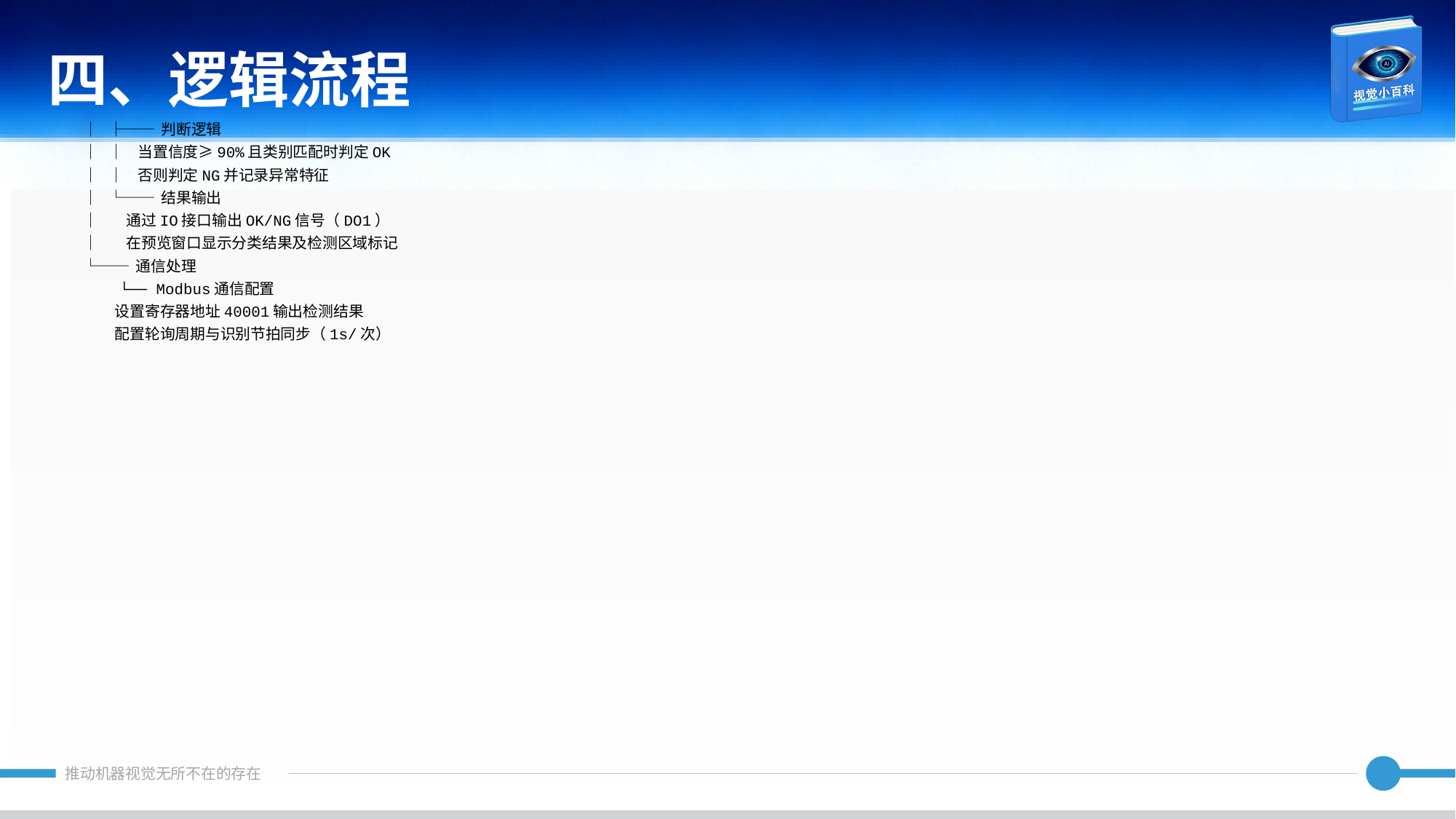

四、逻辑流程

│   ├── 判断逻辑
│   │   当置信度≥90%且类别匹配时判定OK
│   │   否则判定NG并记录异常特征
│   └── 结果输出
│       通过IO接口输出OK/NG信号（DO1）
│       在预览窗口显示分类结果及检测区域标记
└── 通信处理
    └── Modbus通信配置
        设置寄存器地址40001输出检测结果
        配置轮询周期与识别节拍同步（1s/次）
9